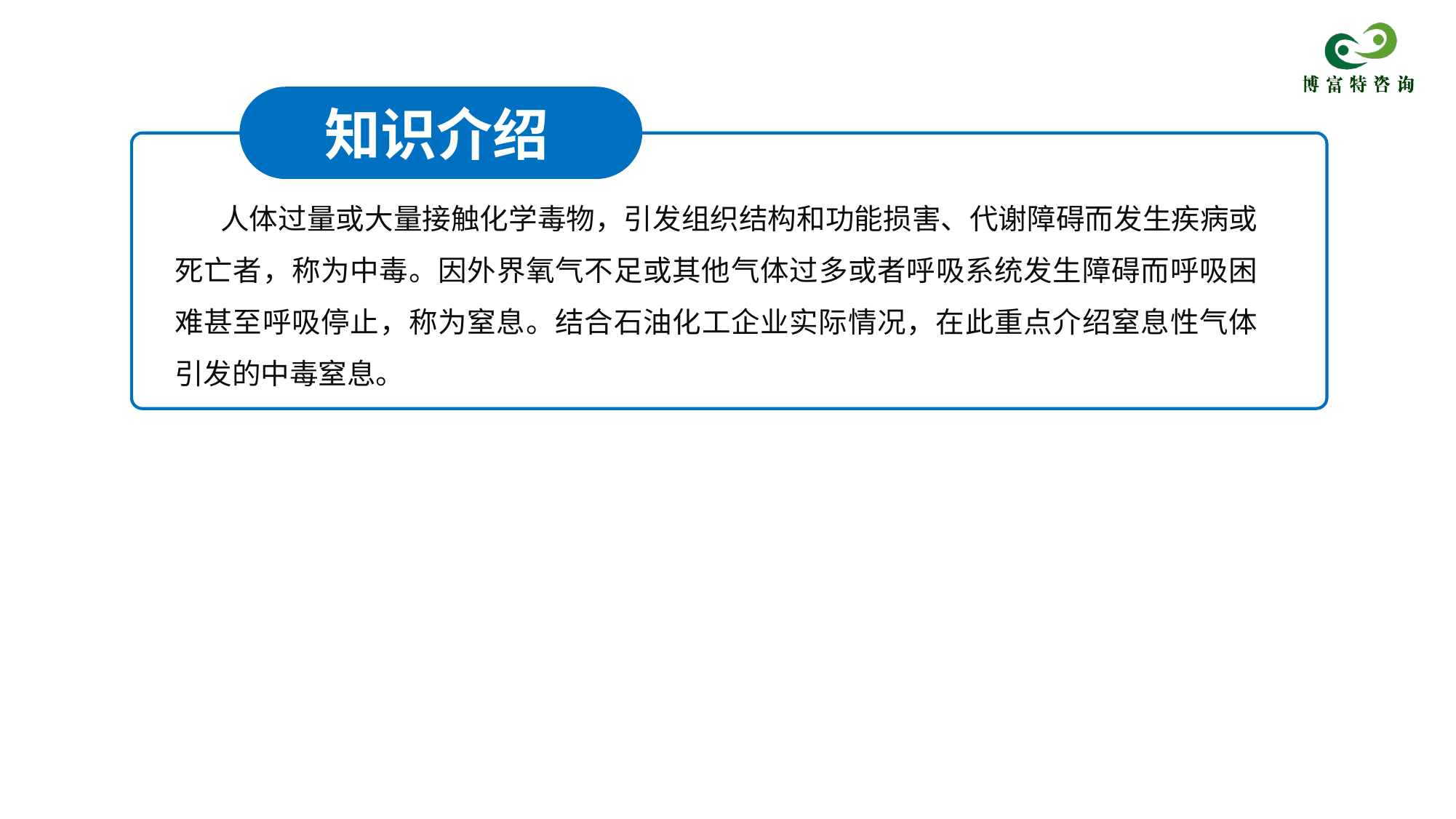

知识介绍

      人体过量或大量接触化学毒物，引发组织结构和功能损害、代谢障碍而发生疾病或死亡者，称为中毒。因外界氧气不足或其他气体过多或者呼吸系统发生障碍而呼吸困难甚至呼吸停止，称为窒息。结合石油化工企业实际情况，在此重点介绍窒息性气体引发的中毒窒息。